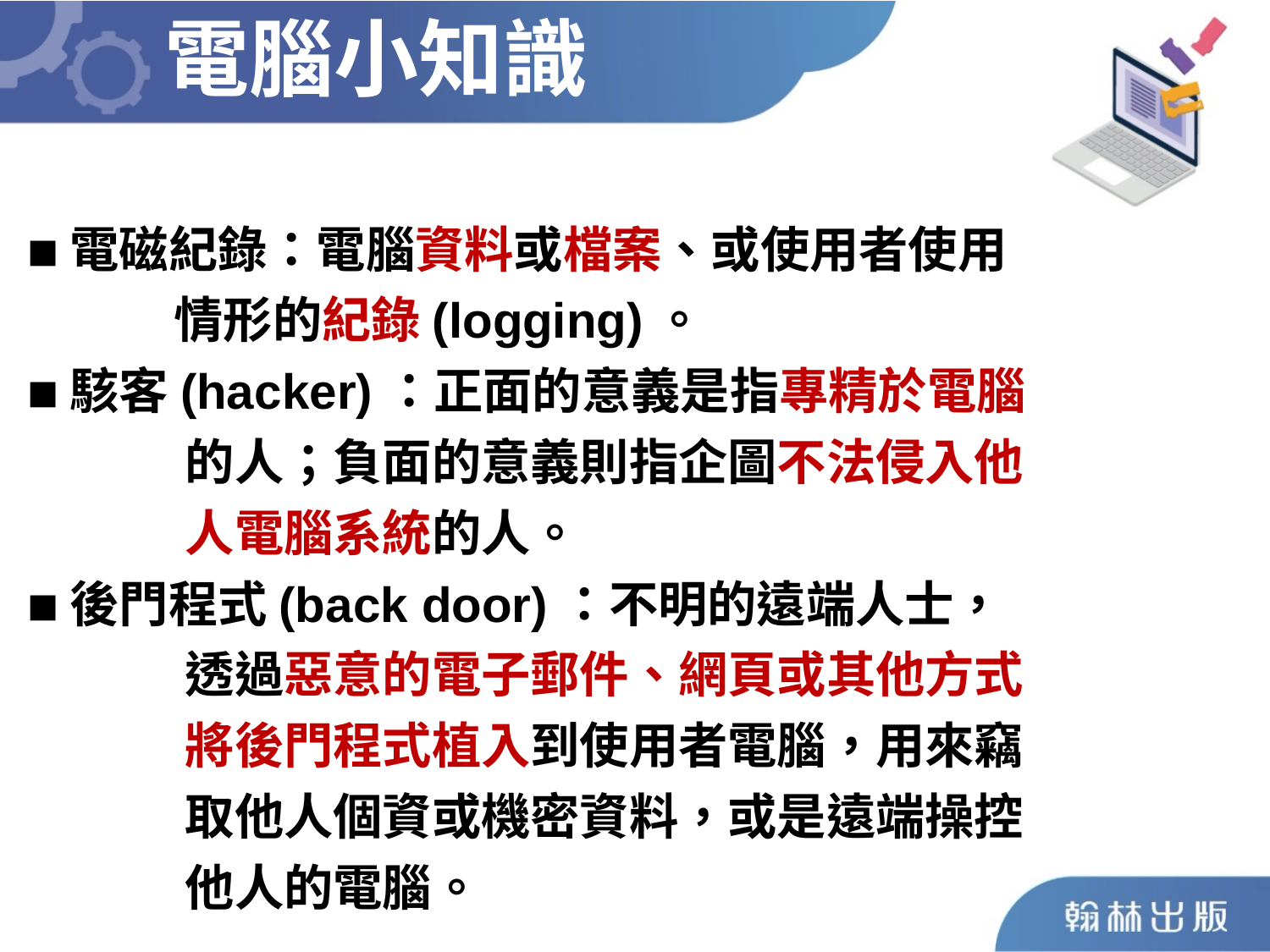

電腦小知識
◼︎電磁紀錄：電腦資料或檔案、或使用者使用
            情形的紀錄(logging)。
◼︎駭客(hacker)：正面的意義是指專精於電腦
             的人；負面的意義則指企圖不法侵入他
             人電腦系統的人。
◼︎後門程式(back door)：不明的遠端人士，
             透過惡意的電子郵件、網頁或其他方式
             將後門程式植入到使用者電腦，用來竊
             取他人個資或機密資料，或是遠端操控
             他人的電腦。